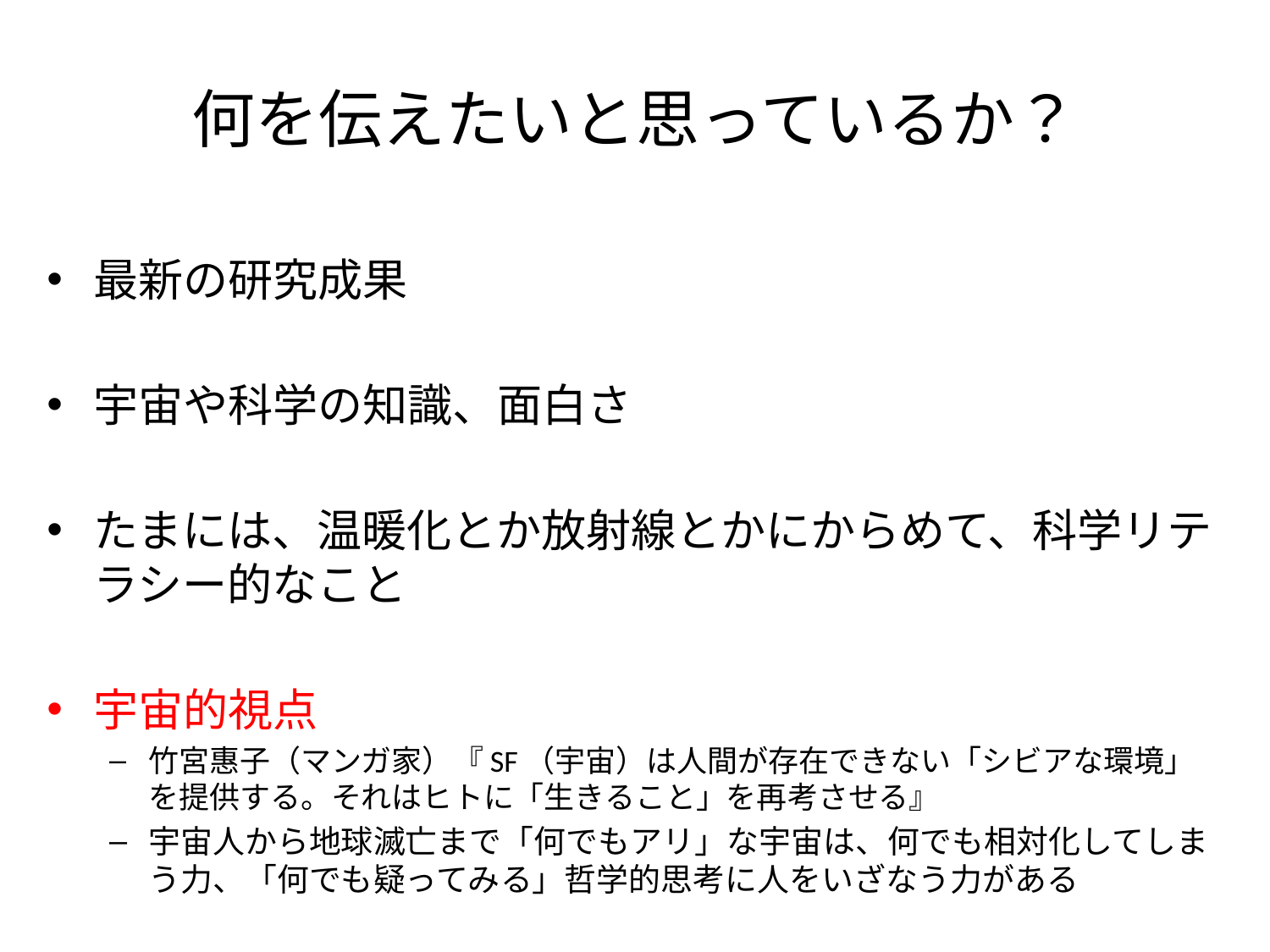

# 何を伝えたいと思っているか？
最新の研究成果

宇宙や科学の知識、面白さ

たまには、温暖化とか放射線とかにからめて、科学リテラシー的なこと

宇宙的視点
竹宮惠子（マンガ家）『SF（宇宙）は人間が存在できない「シビアな環境」を提供する。それはヒトに「生きること」を再考させる』
宇宙人から地球滅亡まで「何でもアリ」な宇宙は、何でも相対化してしまう力、「何でも疑ってみる」哲学的思考に人をいざなう力がある